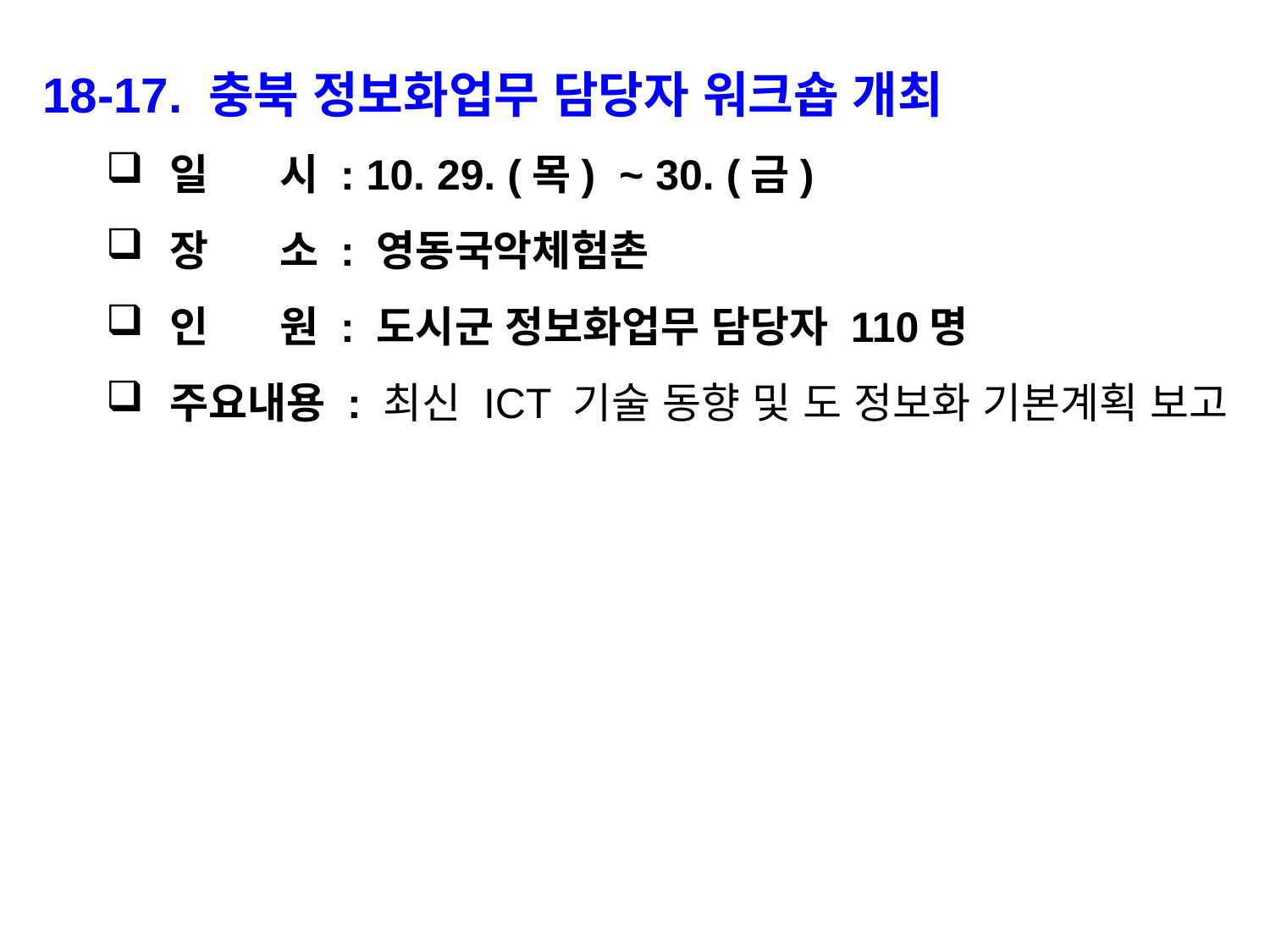

18-17. 충북 정보화업무 담당자 워크숍 개최
일      시 : 10. 29. (목)  ~ 30. (금)
장      소 : 영동국악체험촌
인      원 : 도시군 정보화업무 담당자 110명
주요내용 : 최신 ICT 기술 동향 및 도 정보화 기본계획 보고